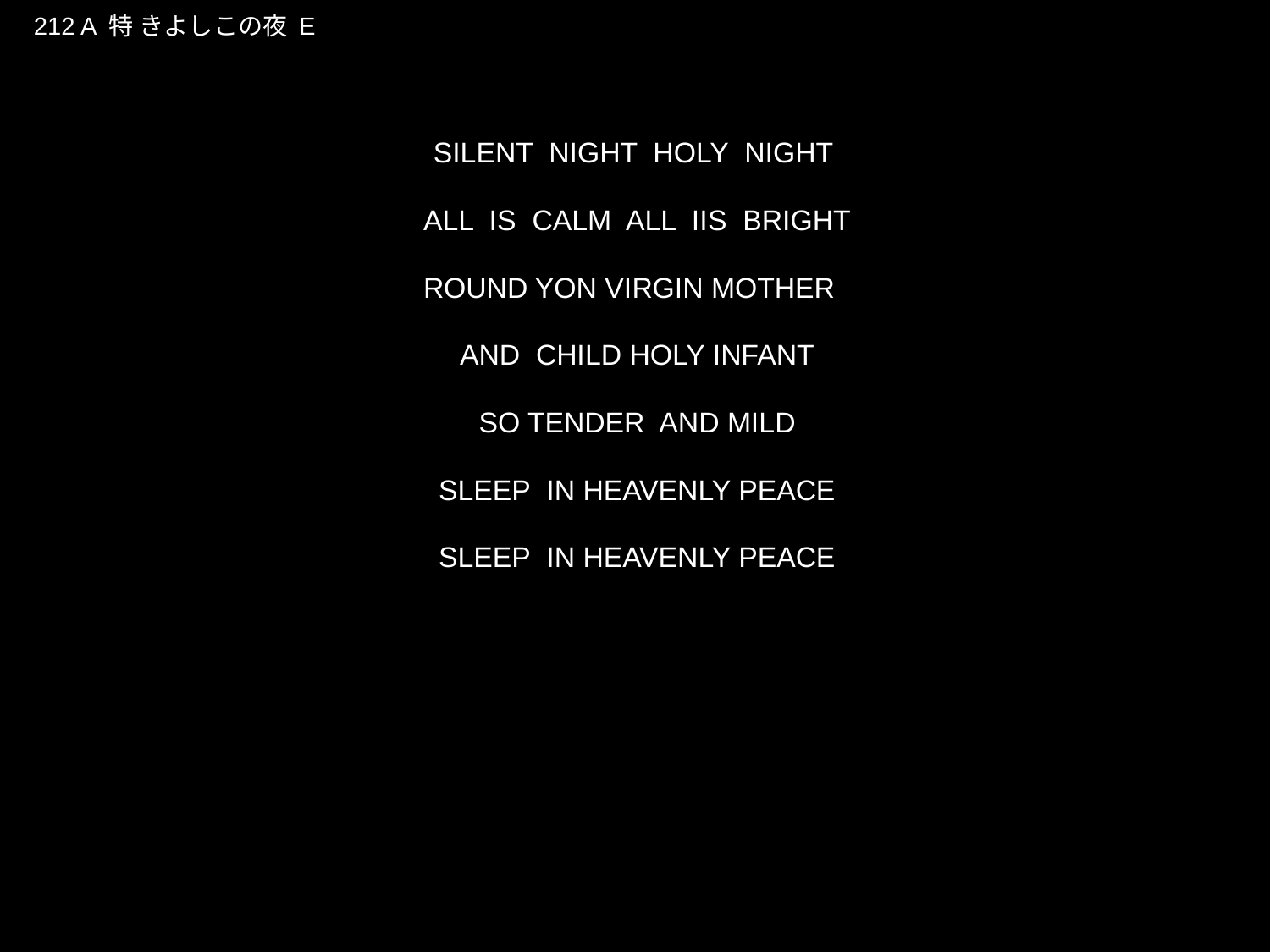

きよしこのよる
特
212 A 特 きよしこの夜 E
★３
SILENT  NIGHT  HOLY  NIGHT
ALL  IS  CALM  ALL  IIS  BRIGHT
ROUND YON VIRGIN MOTHER
AND  CHILD HOLY INFANT
SO TENDER  AND MILD
SLEEP  IN HEAVENLY PEACE
SLEEP  IN HEAVENLY PEACE